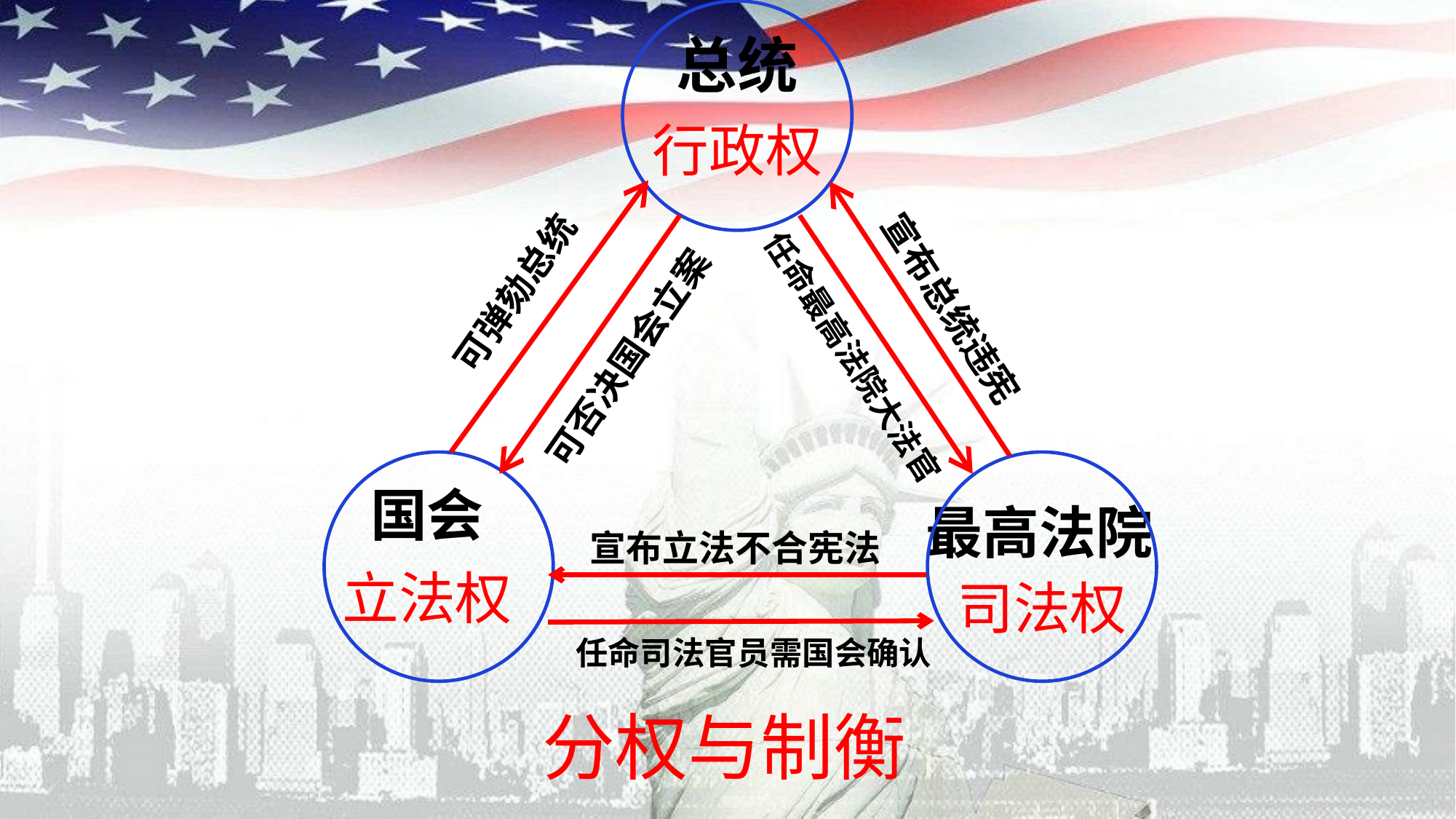

总统
行政权
可弹劾总统
宣布总统违宪
可否决国会立案
任命最高法院大法官

国会
立法权

最高法院
司法权
宣布立法不合宪法
任命司法官员需国会确认
分权与制衡